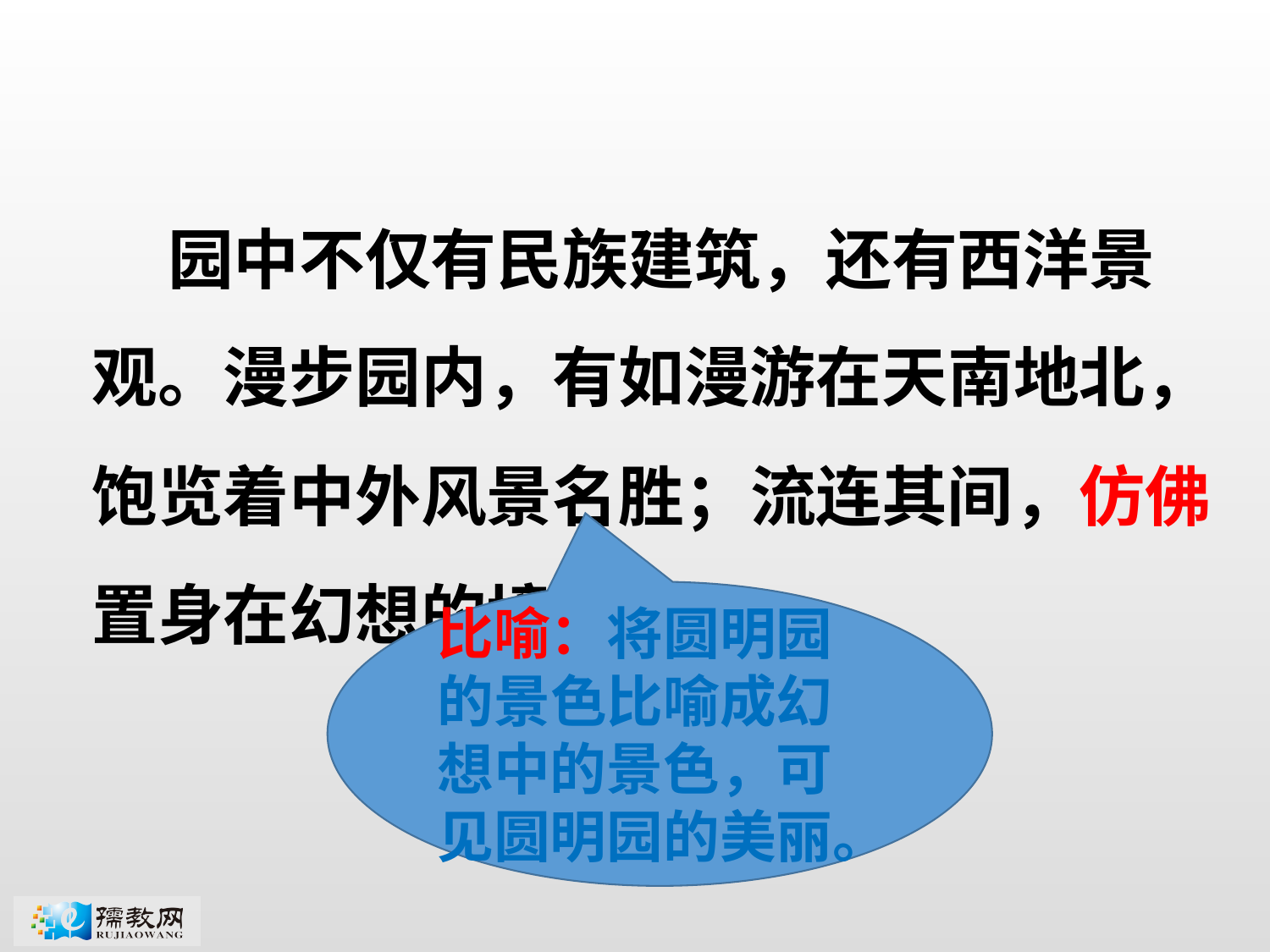

园中不仅有民族建筑，还有西洋景观。漫步园内，有如漫游在天南地北，饱览着中外风景名胜；流连其间，仿佛置身在幻想的境界里。
比喻：将圆明园的景色比喻成幻想中的景色，可见圆明园的美丽。